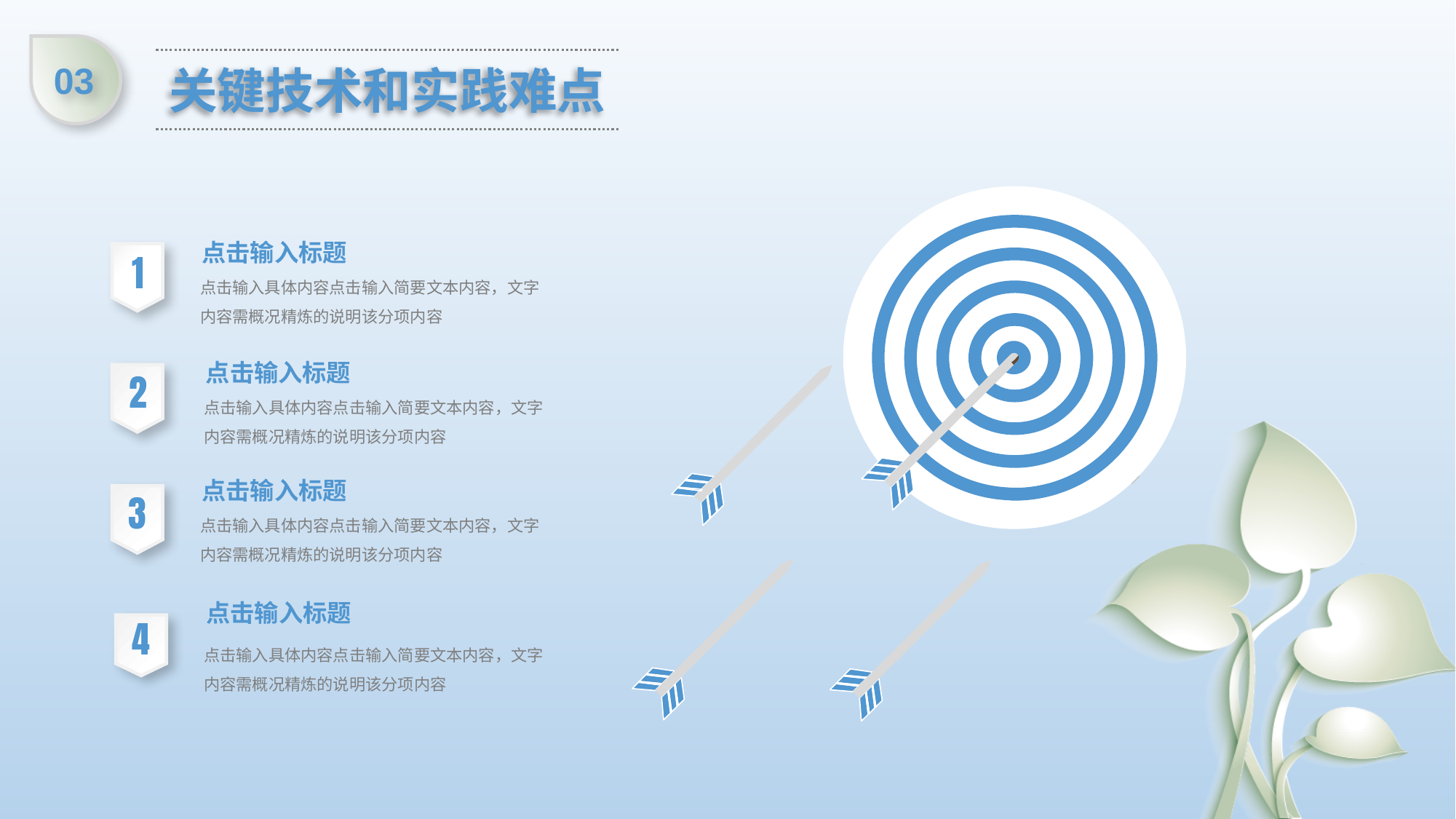

点击输入标题
1

点击输入具体内容点击输入简要文本内容，文字内容需概况精炼的说明该分项内容

点击输入标题
2

点击输入具体内容点击输入简要文本内容，文字内容需概况精炼的说明该分项内容
点击输入标题

3

点击输入具体内容点击输入简要文本内容，文字内容需概况精炼的说明该分项内容

点击输入标题
4

点击输入具体内容点击输入简要文本内容，文字内容需概况精炼的说明该分项内容
延时符